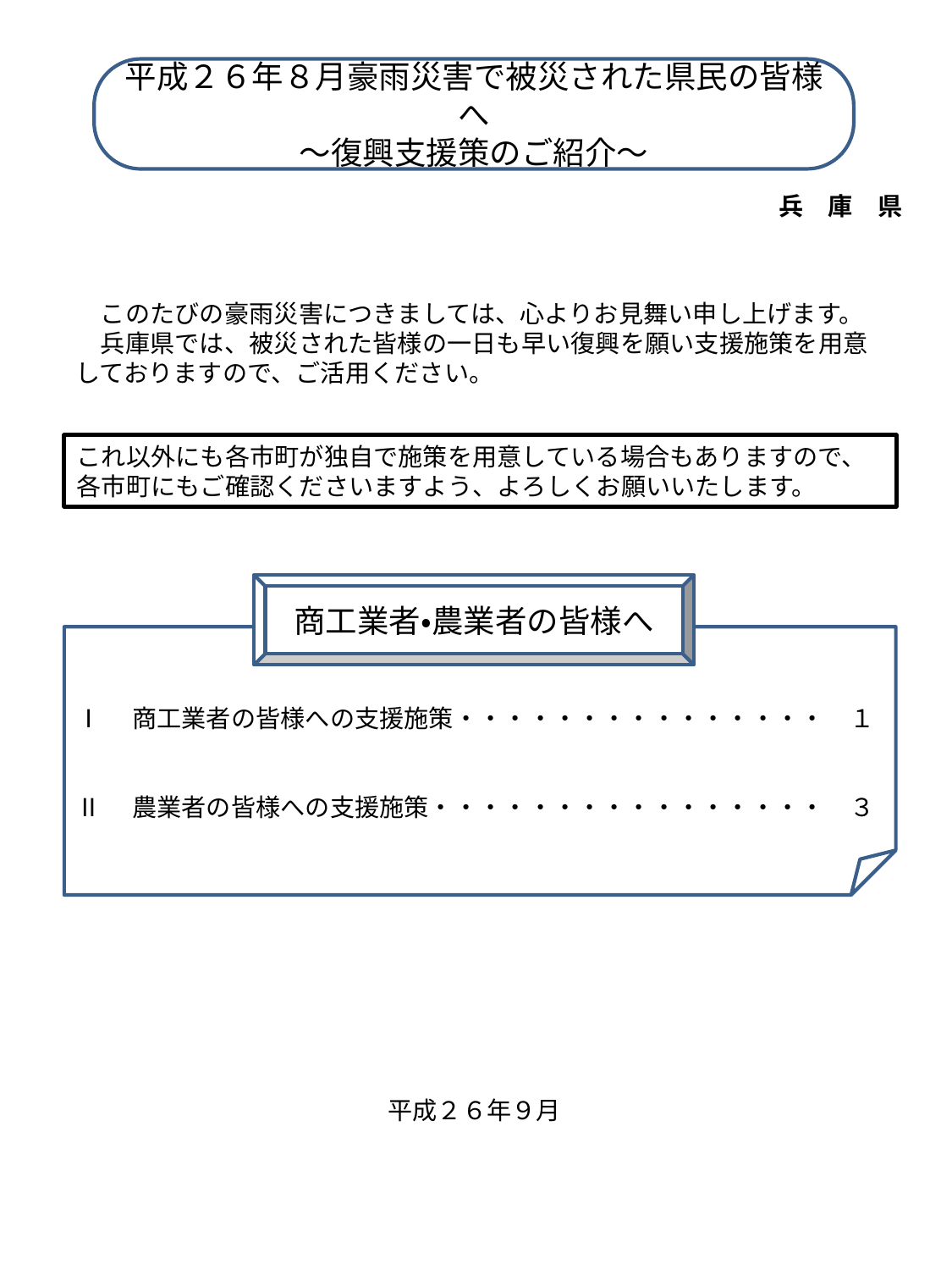

平成２６年８月豪雨災害で被災された県民の皆様へ
～復興支援策のご紹介～
兵　庫　県
　このたびの豪雨災害につきましては、心よりお見舞い申し上げます。
　兵庫県では、被災された皆様の一日も早い復興を願い支援施策を用意しておりますので、ご活用ください。
これ以外にも各市町が独自で施策を用意している場合もありますので、各市町にもご確認くださいますよう、よろしくお願いいたします。
商工業者・農業者の皆様へ

Ⅰ　商工業者の皆様への支援施策・・・・・・・・・・・・・・・　１

Ⅱ　農業者の皆様への支援施策・・・・・・・・・・・・・・・・　３
平成２６年９月